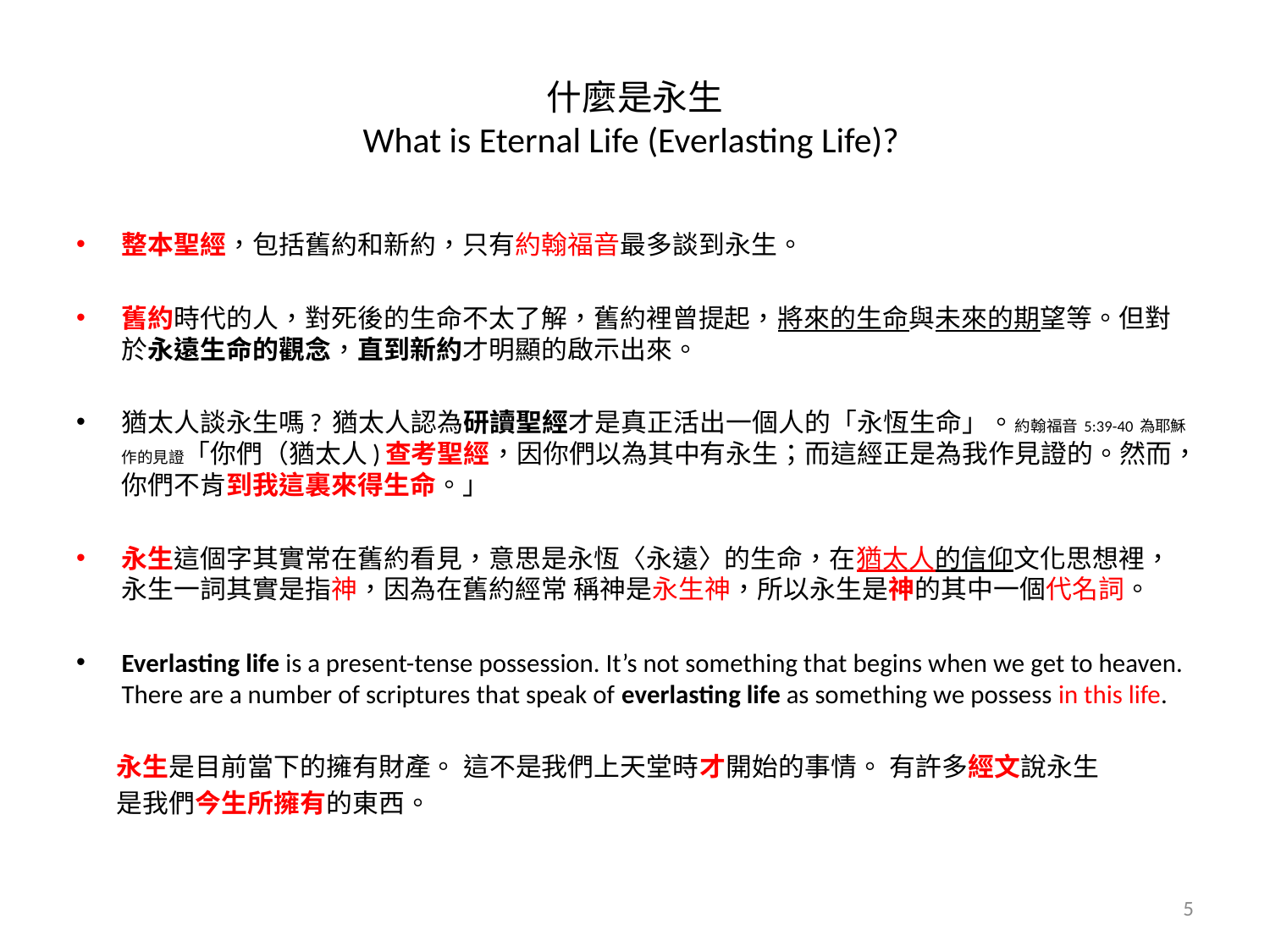

# 什麼是永生 What is Eternal Life (Everlasting Life)?
整本聖經，包括舊約和新約，只有約翰福音最多談到永生。

舊約時代的人，對死後的生命不太了解，舊約裡曾提起，將來的生命與未來的期望等。但對於永遠生命的觀念，直到新約才明顯的啟示出來。

猶太人談永生嗎? 猶太人認為研讀聖經才是真正活出一個人的「永恆生命」。約翰福音 5:39-40 為耶穌作的見證「你們（猶太人)查考聖經，因你們以為其中有永生；而這經正是為我作見證的。然而，你們不肯到我這裏來得生命。」

永生這個字其實常在舊約看見，意思是永恆〈永遠〉的生命，在猶太人的信仰文化思想裡，永生一詞其實是指神，因為在舊約經常 稱神是永生神，所以永生是神的其中一個代名詞。

Everlasting life is a present-tense possession. It’s not something that begins when we get to heaven. There are a number of scriptures that speak of everlasting life as something we possess in this life.

      永生是目前當下的擁有財產。 這不是我們上天堂時才開始的事情。 有許多經文說永生
      是我們今生所擁有的東西。

5